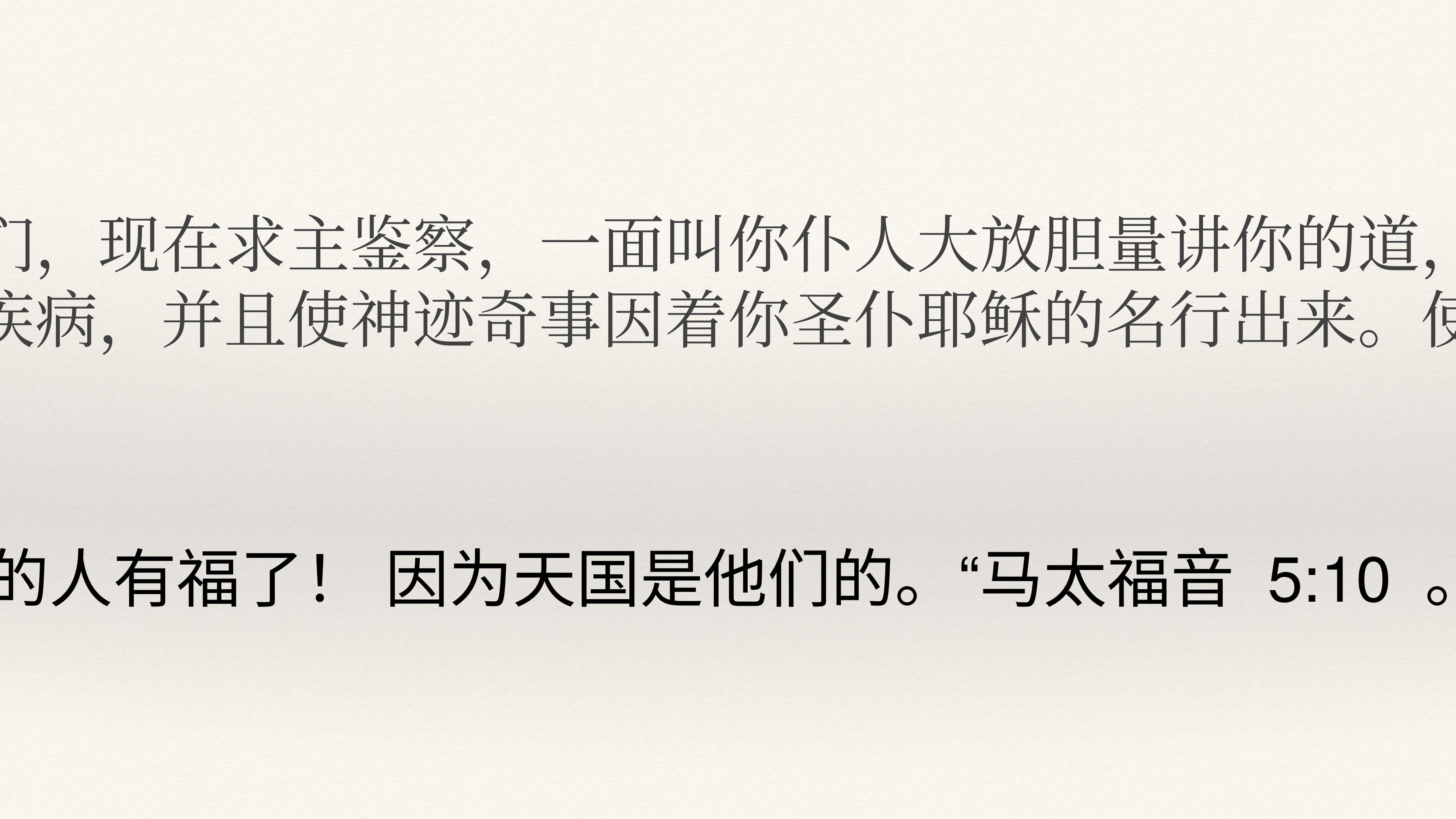

他们恐吓我们，现在求主鉴察，一面叫你仆人大放胆量讲你的道，一面伸出你的手来医治疾病，并且使神迹奇事因着你圣仆耶稣的名行出来。使徒行传 4:29-30。

”为义受逼迫的人有福了！ 因为天国是他们的。“马太福音 5:10 。